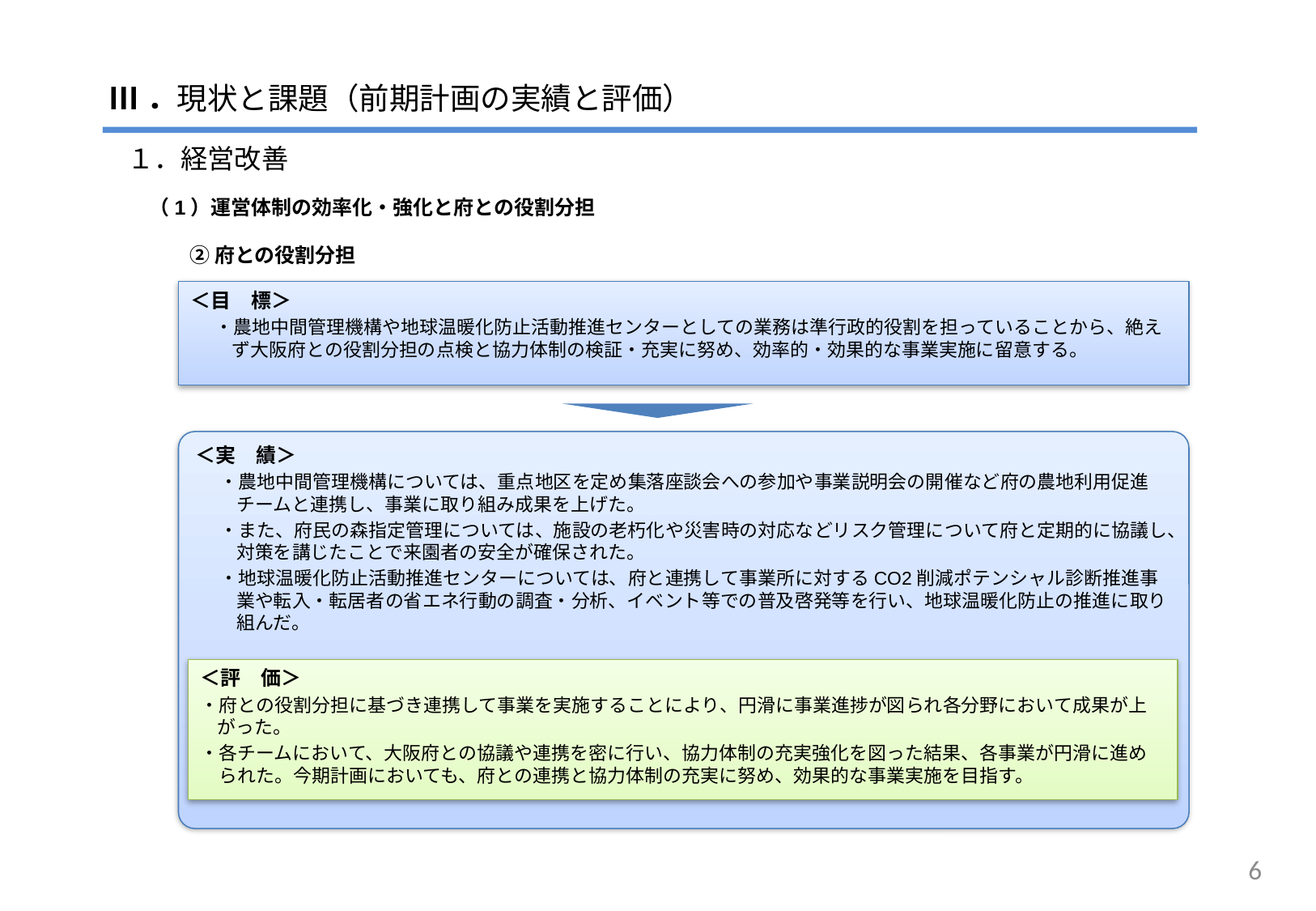

# Ⅲ．現状と課題（前期計画の実績と評価）

 １．経営改善
（1）運営体制の効率化・強化と府との役割分担
　　② 府との役割分担
＜目　標＞
・農地中間管理機構や地球温暖化防止活動推進センターとしての業務は準行政的役割を担っていることから、絶えず大阪府との役割分担の点検と協力体制の検証・充実に努め、効率的・効果的な事業実施に留意する。

＜実　績＞
・農地中間管理機構については、重点地区を定め集落座談会への参加や事業説明会の開催など府の農地利用促進チームと連携し、事業に取り組み成果を上げた。
・また、府民の森指定管理については、施設の老朽化や災害時の対応などリスク管理について府と定期的に協議し、対策を講じたことで来園者の安全が確保された。
・地球温暖化防止活動推進センターについては、府と連携して事業所に対するCO2削減ポテンシャル診断推進事業や転入・転居者の省エネ行動の調査・分析、イベント等での普及啓発等を行い、地球温暖化防止の推進に取り組んだ。

＜評　価＞
・府との役割分担に基づき連携して事業を実施することにより、円滑に事業進捗が図られ各分野において成果が上がった。
・各チームにおいて、大阪府との協議や連携を密に行い、協力体制の充実強化を図った結果、各事業が円滑に進められた。今期計画においても、府との連携と協力体制の充実に努め、効果的な事業実施を目指す。

6